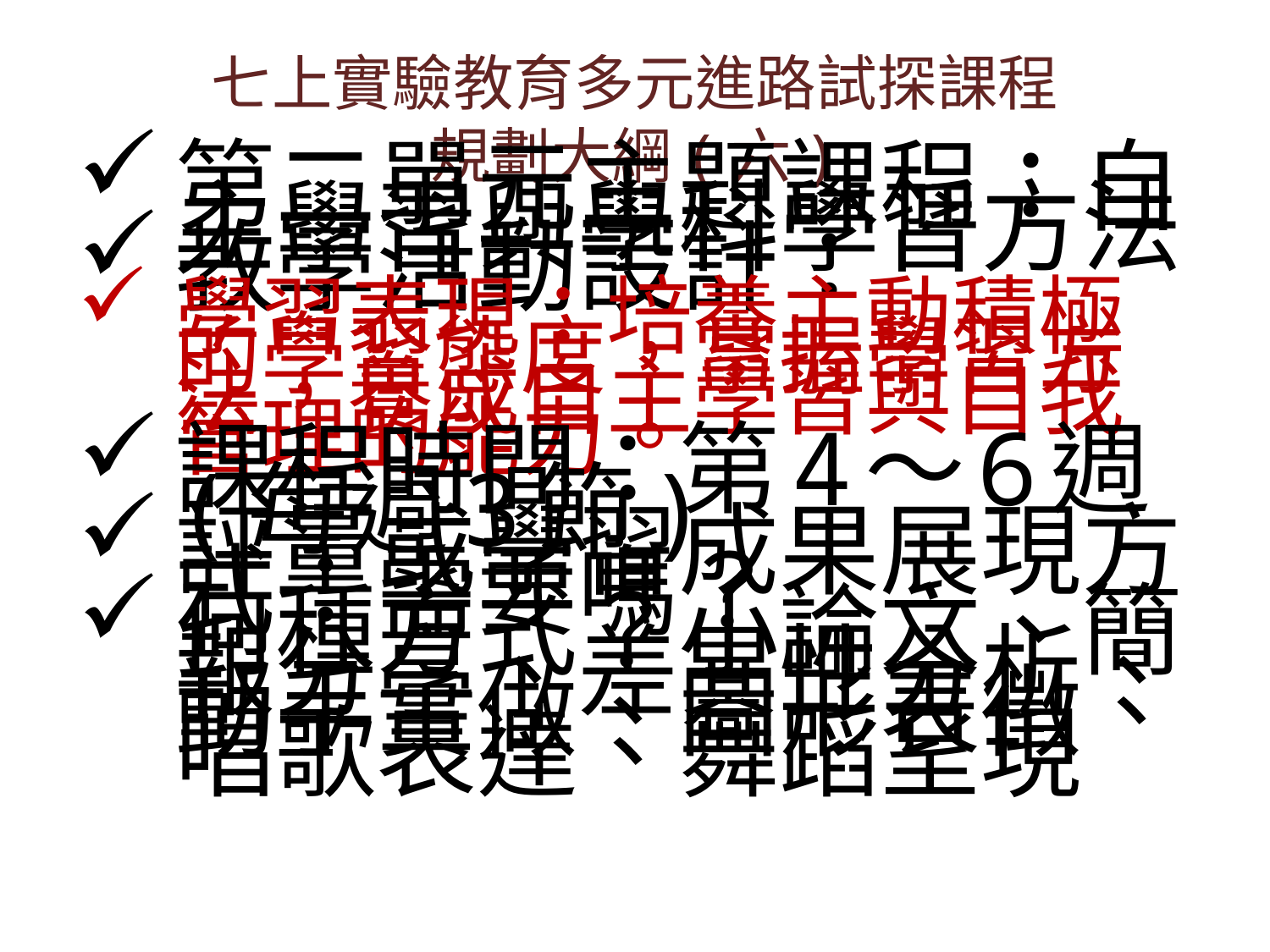

# 七上實驗教育多元進路試探課程 規劃大綱(六)
第二單元主題課程：自主學習與學科學習方法
教學活動設計：
學習表現：培養主動積極的學習態度，掌握學習方法，養成自主學習與自我管理的能力。
課程時間：第4〜6週(每週3節)
評量或學習成果展現方式：需要嗎？
何種方式？小論文、簡報分享、差異性分析、動手實做、圖形表徵、唱歌表達、舞蹈呈現